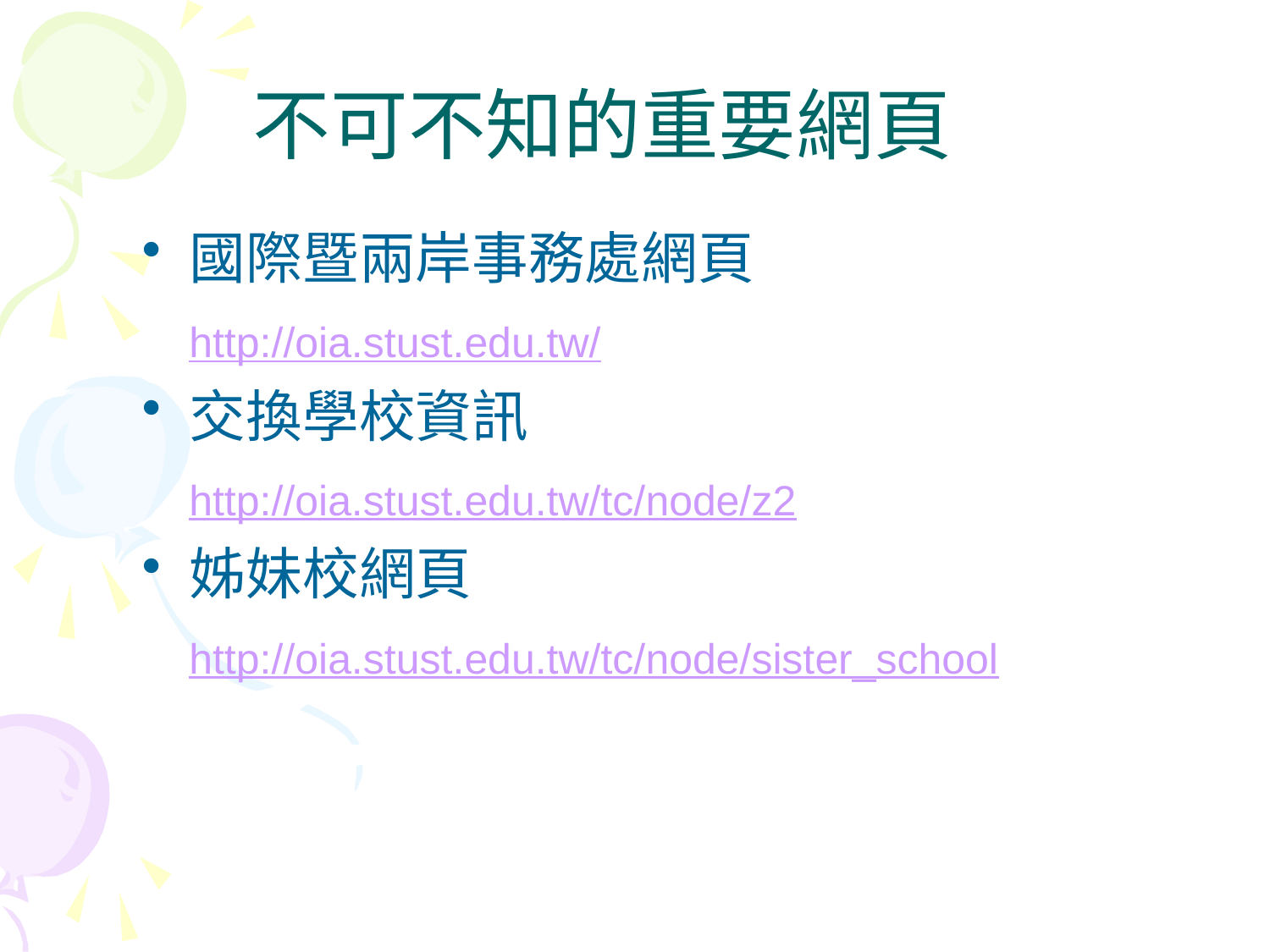

# 不可不知的重要網頁
國際暨兩岸事務處網頁
   http://oia.stust.edu.tw/
交換學校資訊
   http://oia.stust.edu.tw/tc/node/z2
姊妹校網頁
   http://oia.stust.edu.tw/tc/node/sister_school